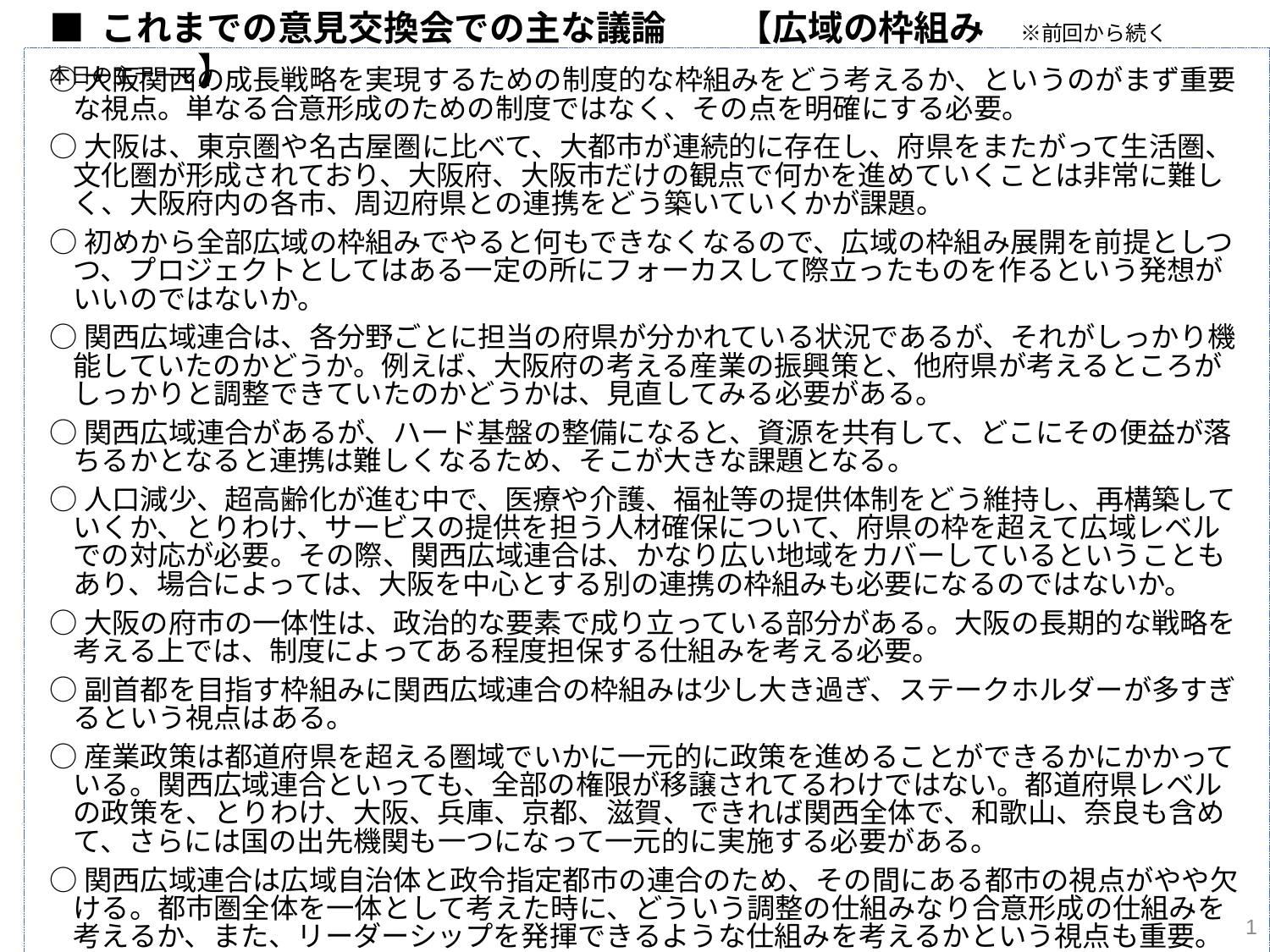

■ これまでの意見交換会での主な議論　　【広域の枠組み　※前回から続く本日の主テーマ】
○大阪関西の成長戦略を実現するための制度的な枠組みをどう考えるか、というのがまず重要な視点。単なる合意形成のための制度ではなく、その点を明確にする必要。
○大阪は、東京圏や名古屋圏に比べて、大都市が連続的に存在し、府県をまたがって生活圏、文化圏が形成されており、大阪府、大阪市だけの観点で何かを進めていくことは非常に難しく、大阪府内の各市、周辺府県との連携をどう築いていくかが課題。
○初めから全部広域の枠組みでやると何もできなくなるので、広域の枠組み展開を前提としつつ、プロジェクトとしてはある一定の所にフォーカスして際立ったものを作るという発想がいいのではないか。
○関西広域連合は、各分野ごとに担当の府県が分かれている状況であるが、それがしっかり機能していたのかどうか。例えば、大阪府の考える産業の振興策と、他府県が考えるところがしっかりと調整できていたのかどうかは、見直してみる必要がある。
○関西広域連合があるが、ハード基盤の整備になると、資源を共有して、どこにその便益が落ちるかとなると連携は難しくなるため、そこが大きな課題となる。
○人口減少、超高齢化が進む中で、医療や介護、福祉等の提供体制をどう維持し、再構築していくか、とりわけ、サービスの提供を担う人材確保について、府県の枠を超えて広域レベルでの対応が必要。その際、関西広域連合は、かなり広い地域をカバーしているということもあり、場合によっては、大阪を中心とする別の連携の枠組みも必要になるのではないか。
○大阪の府市の一体性は、政治的な要素で成り立っている部分がある。大阪の長期的な戦略を考える上では、制度によってある程度担保する仕組みを考える必要。
○副首都を目指す枠組みに関西広域連合の枠組みは少し大き過ぎ、ステークホルダーが多すぎるという視点はある。
○産業政策は都道府県を超える圏域でいかに一元的に政策を進めることができるかにかかっている。関西広域連合といっても、全部の権限が移譲されてるわけではない。都道府県レベルの政策を、とりわけ、大阪、兵庫、京都、滋賀、できれば関西全体で、和歌山、奈良も含めて、さらには国の出先機関も一つになって一元的に実施する必要がある。
○関西広域連合は広域自治体と政令指定都市の連合のため、その間にある都市の視点がやや欠ける。都市圏全体を一体として考えた時に、どういう調整の仕組みなり合意形成の仕組みを考えるか、また、リーダーシップを発揮できるような仕組みを考えるかという視点も重要。

1